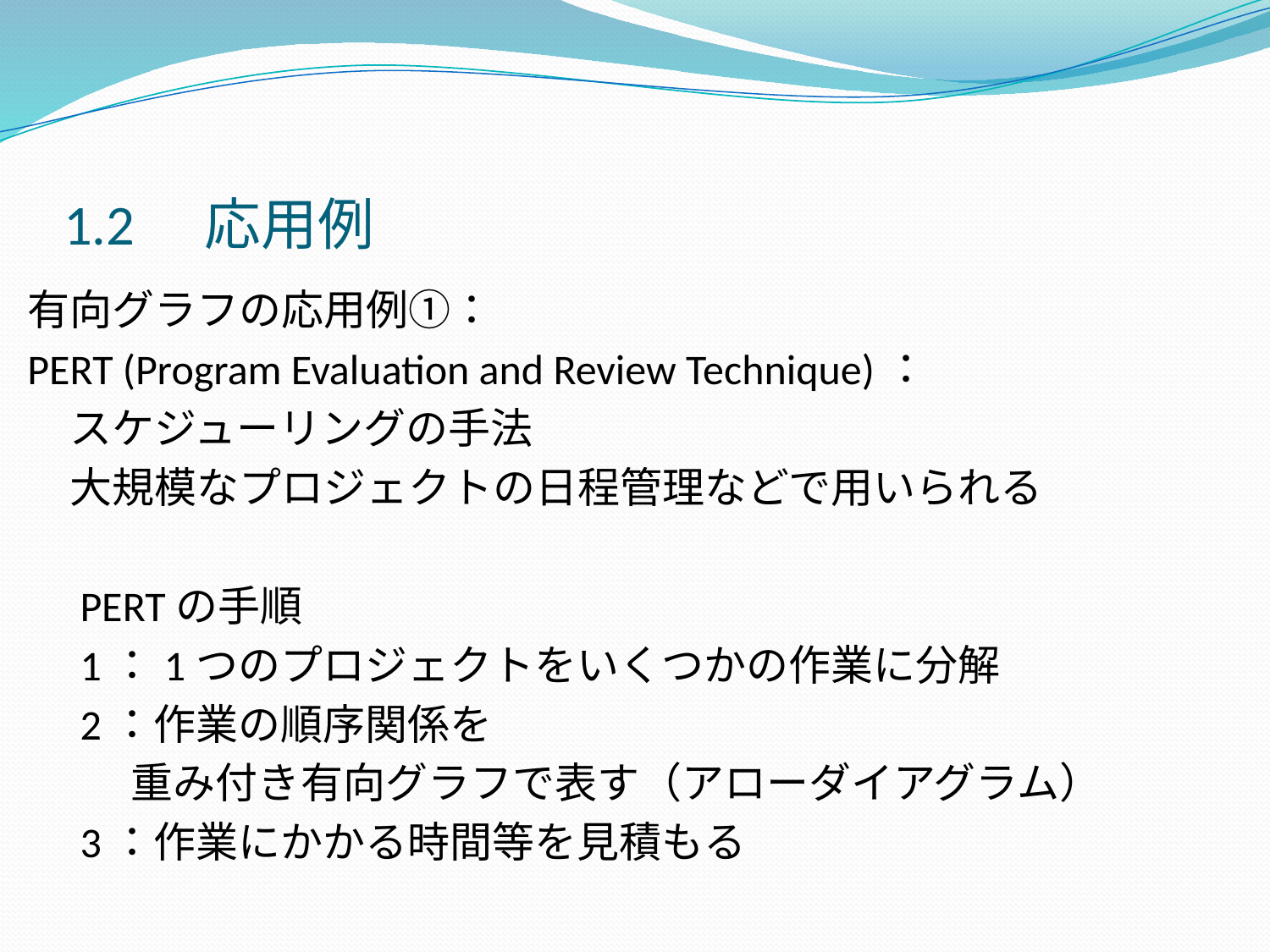

# 1.2　応用例

有向グラフの応用例①：
PERT (Program Evaluation and Review Technique)：
　スケジューリングの手法
　大規模なプロジェクトの日程管理などで用いられる

　PERTの手順
　1：1つのプロジェクトをいくつかの作業に分解
　2：作業の順序関係を
　　  重み付き有向グラフで表す（アローダイアグラム）
　3：作業にかかる時間等を見積もる